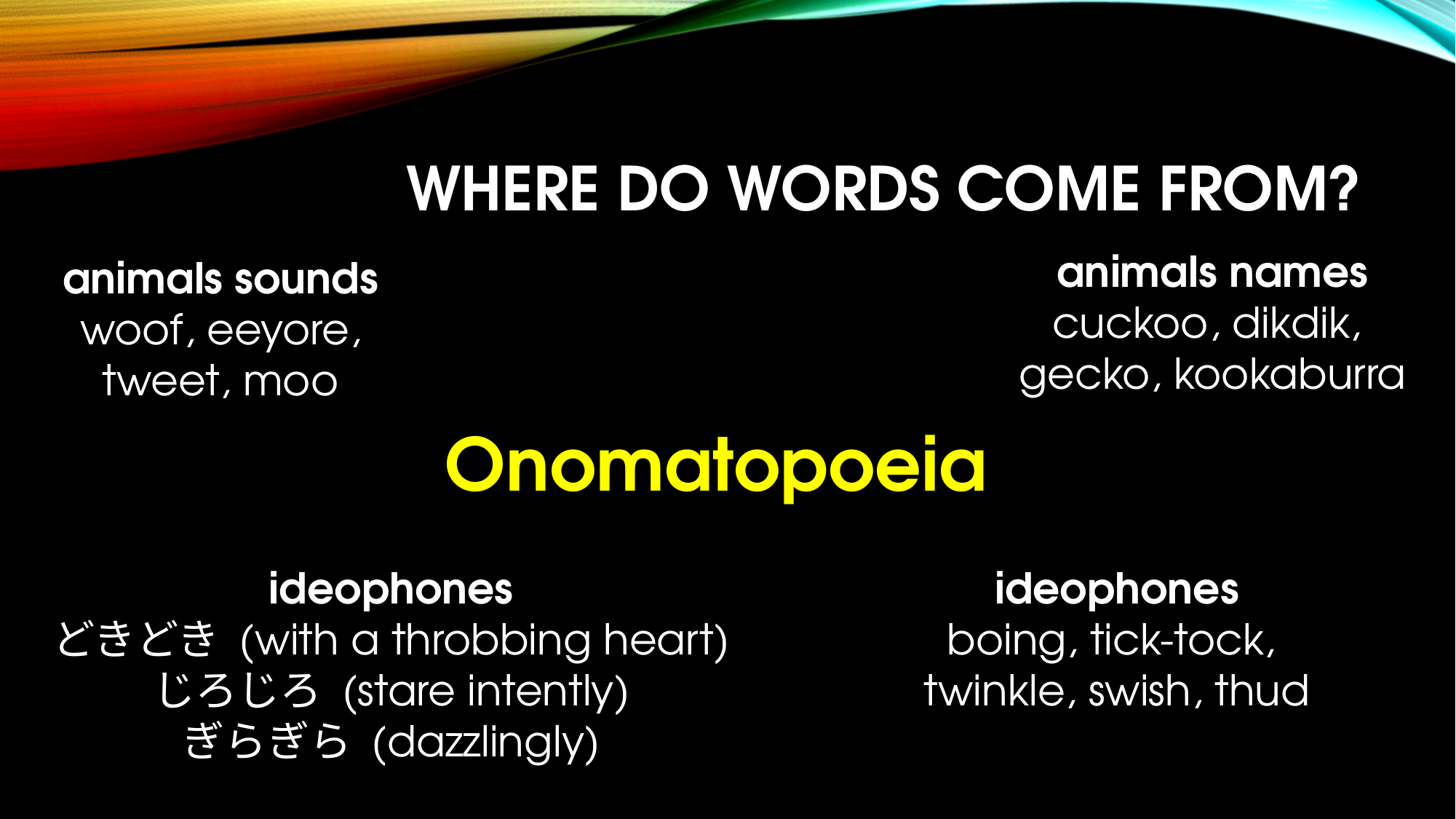

# Where do words come from?
animals names
cuckoo, dikdik,
gecko, kookaburra
animals sounds
woof, eeyore, tweet, moo
Onomatopoeia
ideophones
どきどき (with a throbbing heart)
じろじろ (stare intently)
ぎらぎら (dazzlingly)
ideophones
boing, tick-tock,
twinkle, swish, thud